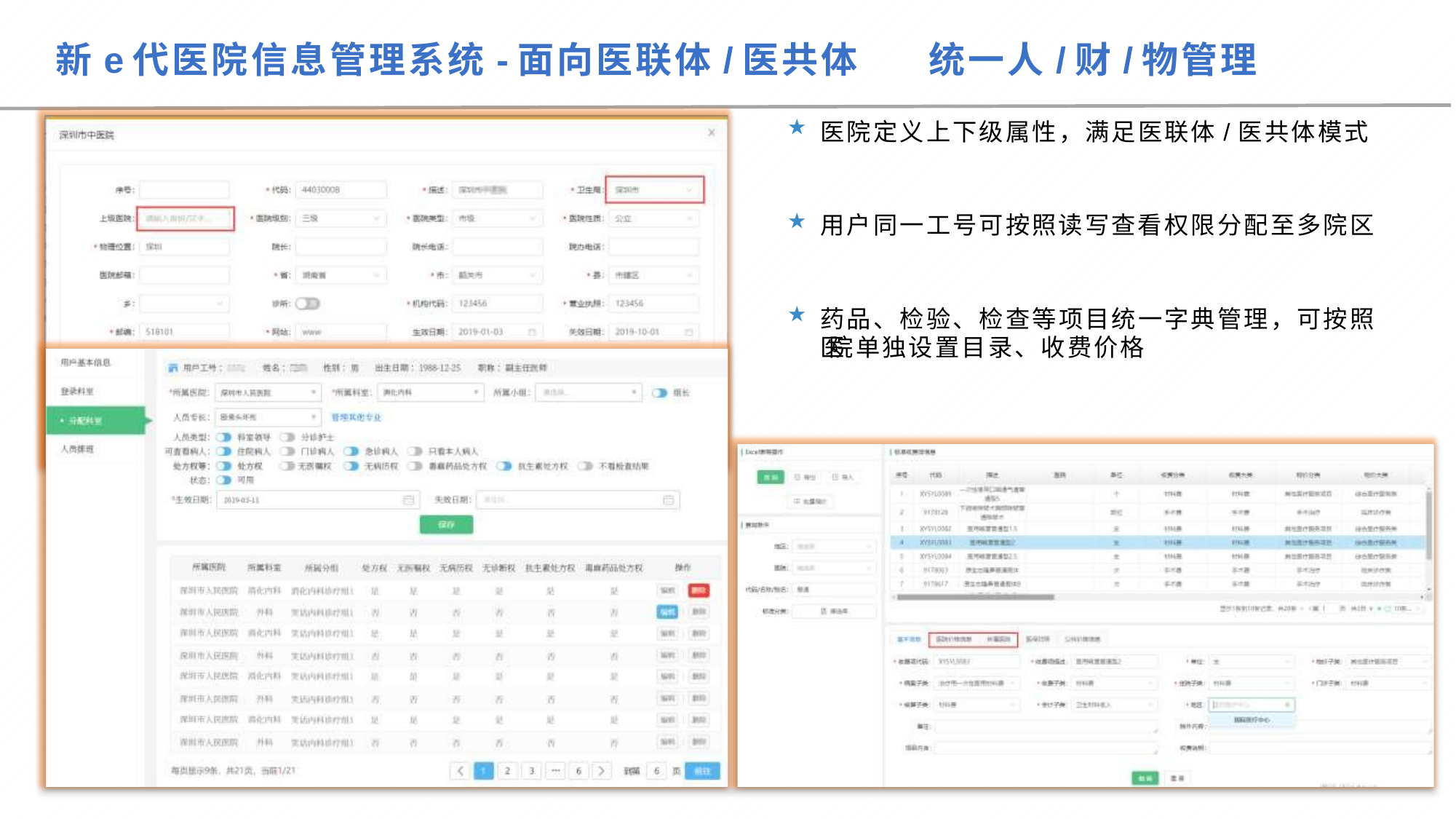

# 新e代医院信息管理系统-面向医联体/医共体	统一人/财/物管理

医院定义上下级属性，满足医联体/医共体模式

用户同一工号可按照读写查看权限分配至多院区

药品、检验、检查等项目统一字典管理，可按照医 院单独设置目录、收费价格